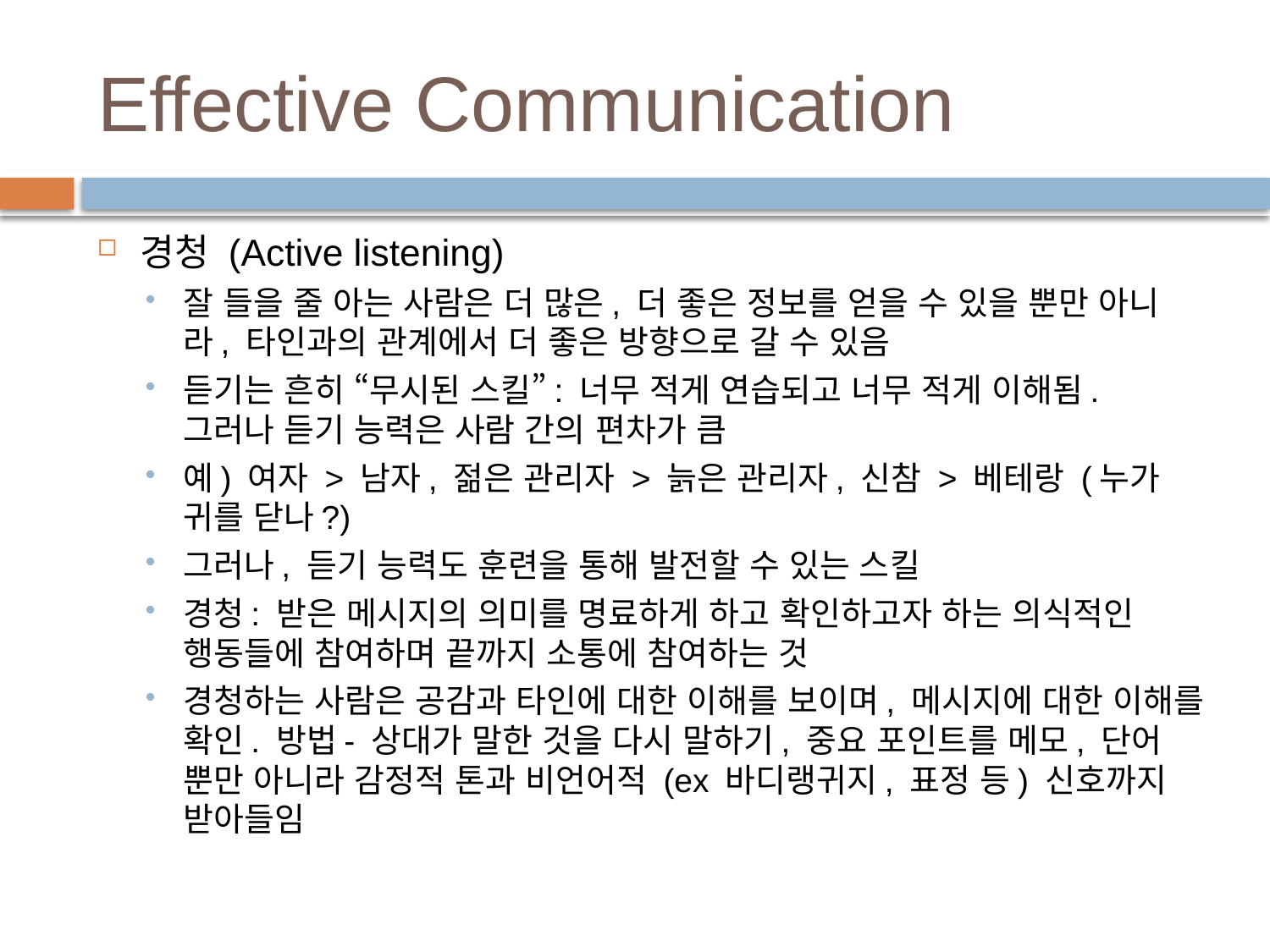

# Effective Communication
경청 (Active listening)
잘 들을 줄 아는 사람은 더 많은, 더 좋은 정보를 얻을 수 있을 뿐만 아니라, 타인과의 관계에서 더 좋은 방향으로 갈 수 있음
듣기는 흔히 “무시된 스킬”: 너무 적게 연습되고 너무 적게 이해됨. 그러나 듣기 능력은 사람 간의 편차가 큼
예) 여자 > 남자, 젊은 관리자 > 늙은 관리자, 신참 > 베테랑 (누가 귀를 닫나?)
그러나, 듣기 능력도 훈련을 통해 발전할 수 있는 스킬
경청: 받은 메시지의 의미를 명료하게 하고 확인하고자 하는 의식적인 행동들에 참여하며 끝까지 소통에 참여하는 것
경청하는 사람은 공감과 타인에 대한 이해를 보이며, 메시지에 대한 이해를 확인. 방법- 상대가 말한 것을 다시 말하기, 중요 포인트를 메모, 단어 뿐만 아니라 감정적 톤과 비언어적 (ex 바디랭귀지, 표정 등) 신호까지 받아들임